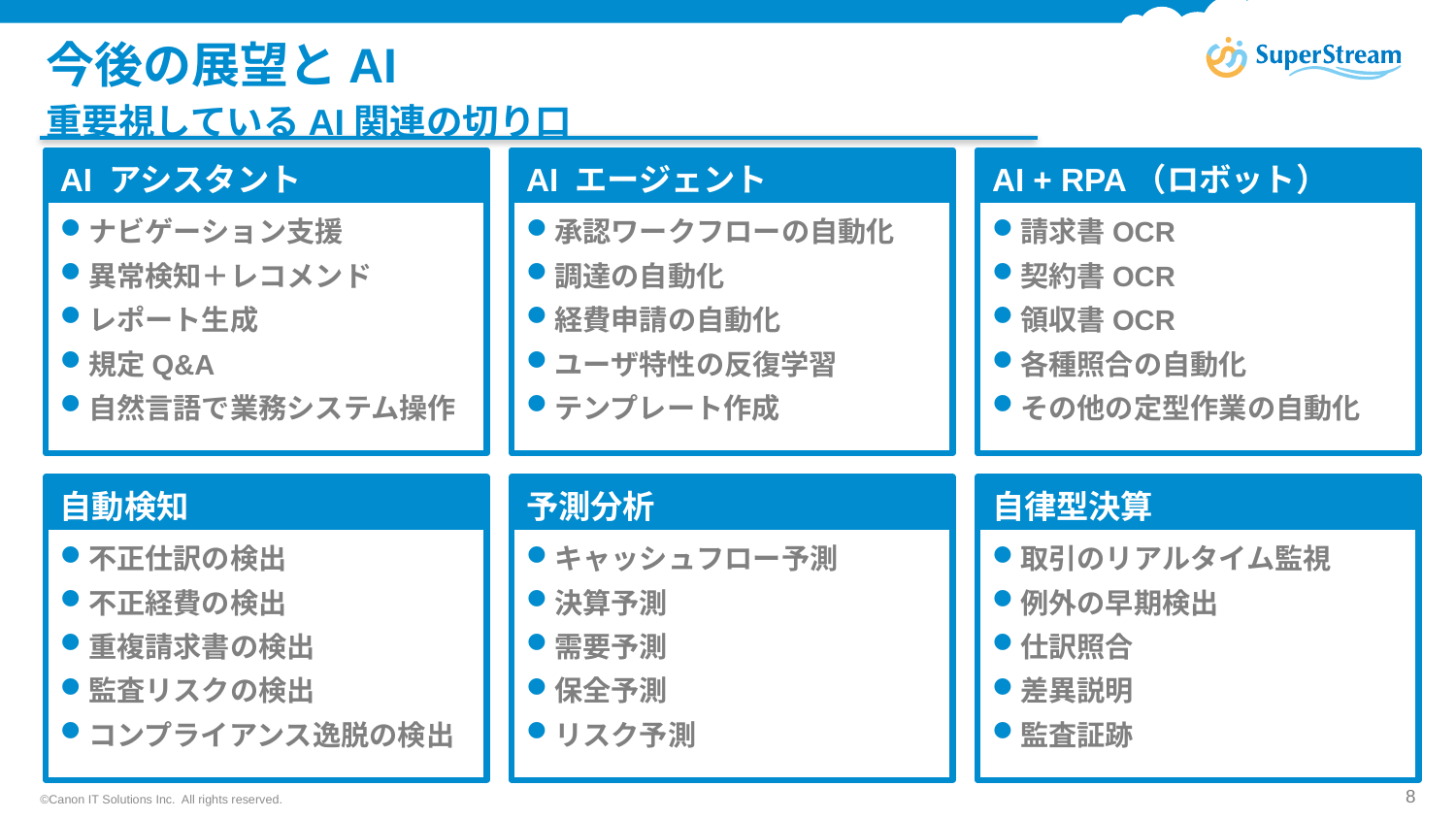

# 今後の展望とAI
重要視しているAI関連の切り口
AI アシスタント
AI エージェント
AI + RPA（ロボット）
ナビゲーション支援
異常検知＋レコメンド
レポート生成
規定Q&A
自然言語で業務システム操作
承認ワークフローの自動化
調達の自動化
経費申請の自動化
ユーザ特性の反復学習
テンプレート作成

請求書OCR
契約書OCR
領収書OCR
各種照合の自動化
その他の定型作業の自動化
自動検知
予測分析
自律型決算
不正仕訳の検出
不正経費の検出
重複請求書の検出
監査リスクの検出
コンプライアンス逸脱の検出
キャッシュフロー予測
決算予測
需要予測
保全予測
リスク予測
取引のリアルタイム監視
例外の早期検出
仕訳照合
差異説明
監査証跡
©Canon IT Solutions Inc.  All rights reserved.
8